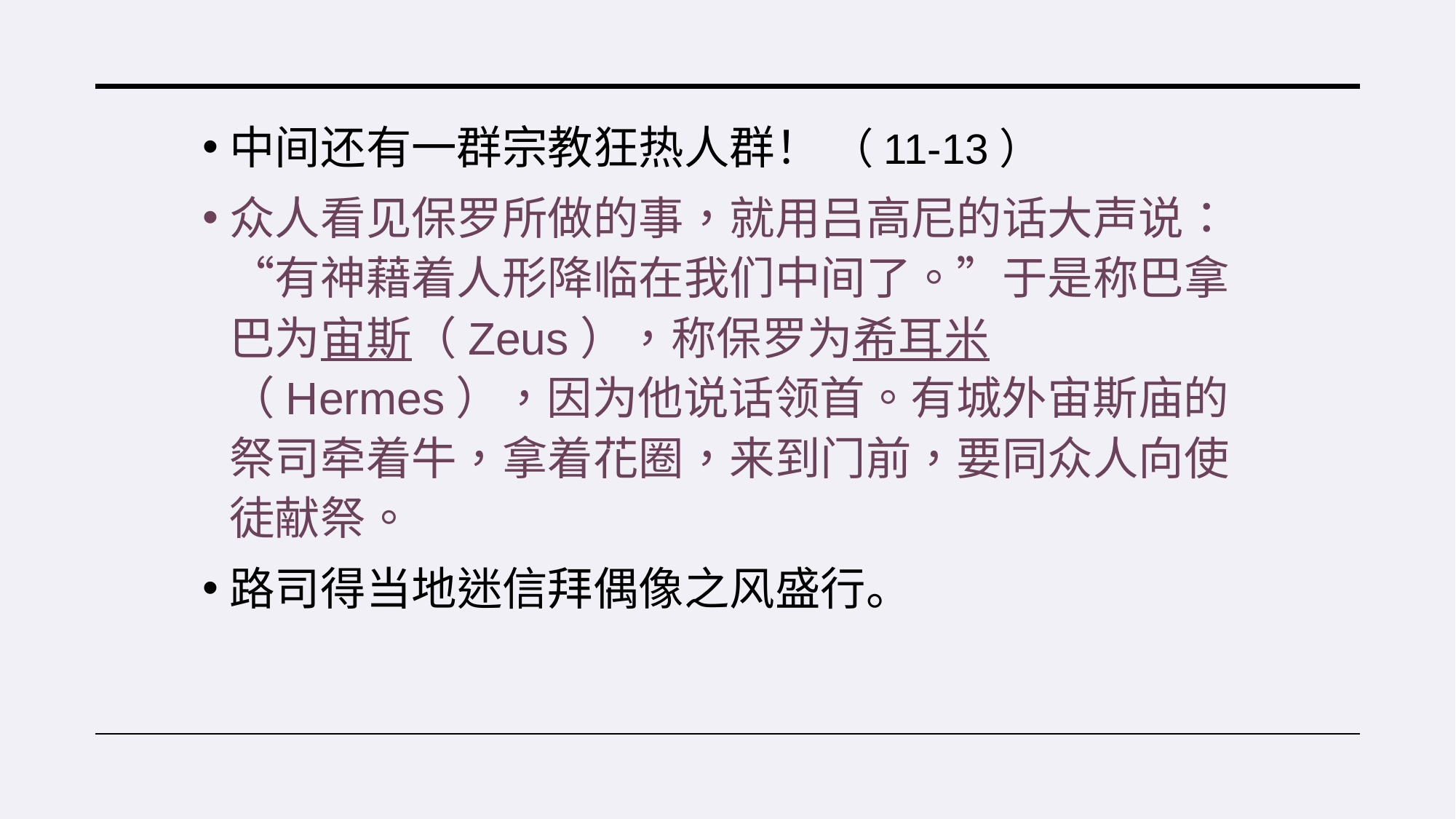

中间还有一群宗教狂热人群！ （11-13）
众人看见保罗所做的事，就用吕高尼的话大声说：“有神藉着人形降临在我们中间了。”于是称巴拿巴为宙斯（Zeus），称保罗为希耳米（Hermes），因为他说话领首。有城外宙斯庙的祭司牵着牛，拿着花圈，来到门前，要同众人向使徒献祭。
路司得当地迷信拜偶像之风盛行。